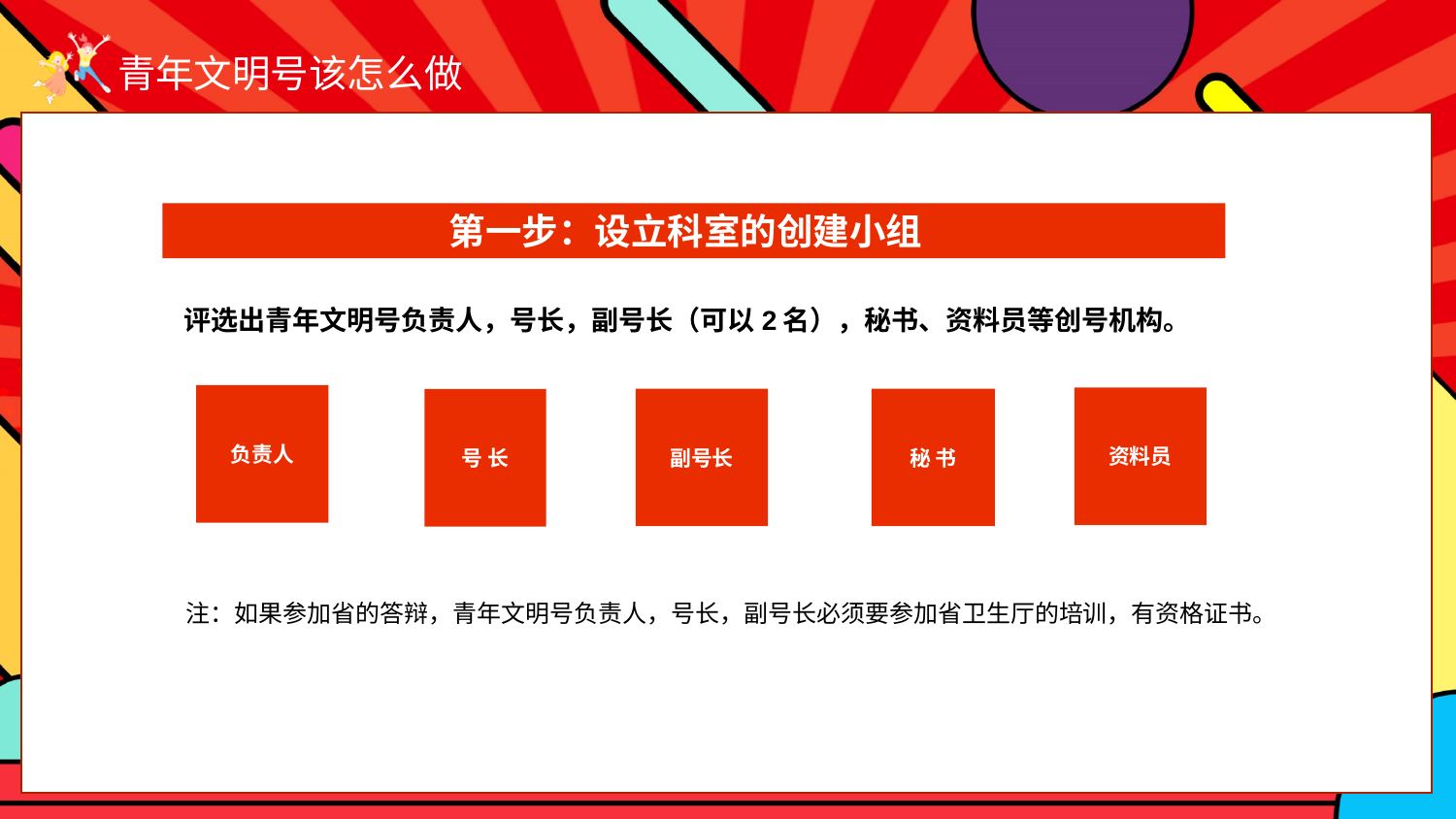

第一步：设立科室的创建小组
评选出青年文明号负责人，号长，副号长（可以2名），秘书、资料员等创号机构。
负责人
资料员
副号长
秘 书
号 长
注：如果参加省的答辩，青年文明号负责人，号长，副号长必须要参加省卫生厅的培训，有资格证书。